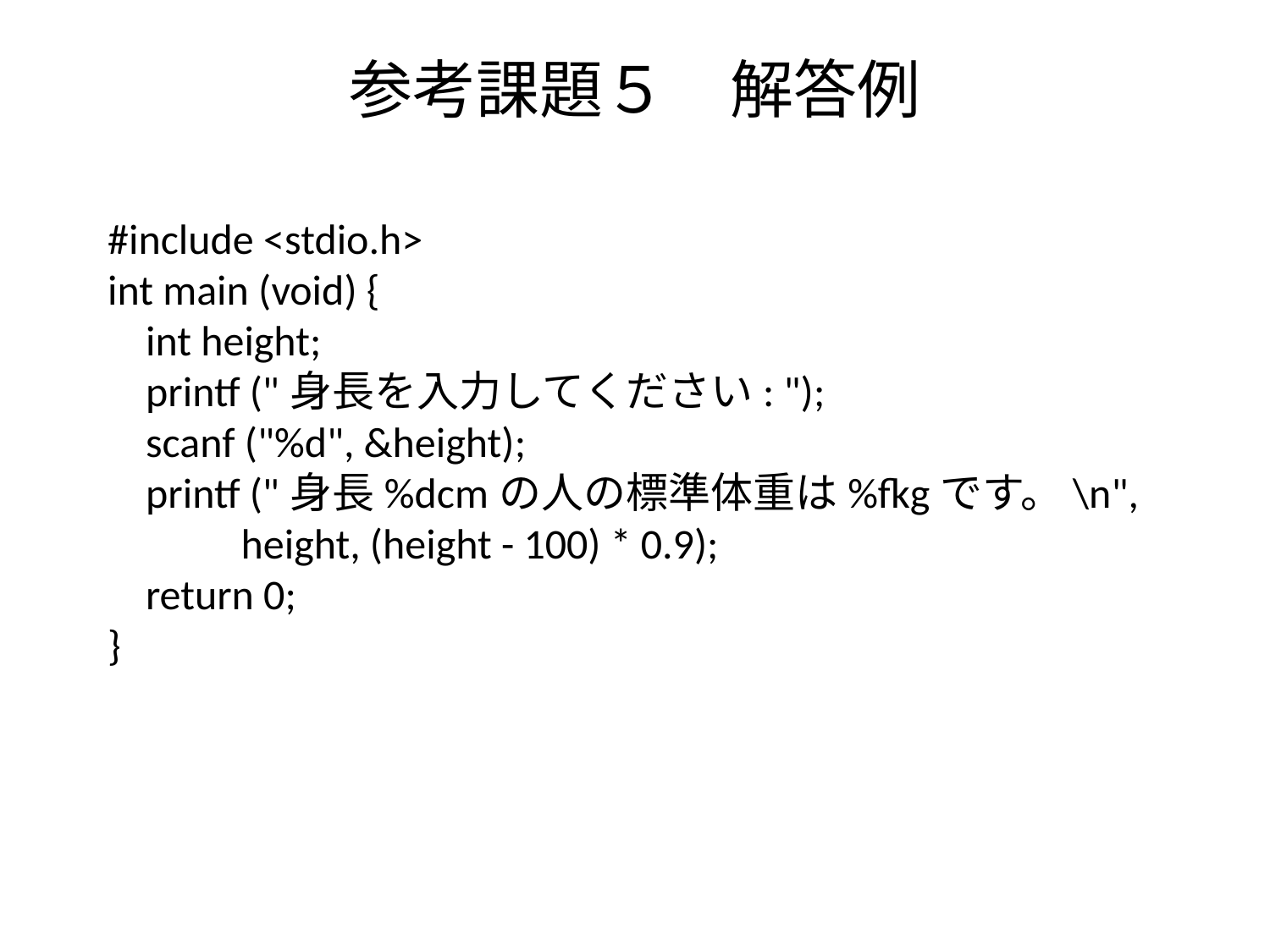

# 参考課題５　解答例
#include <stdio.h>
int main (void) {
    int height;
    printf ("身長を入力してください: ");
    scanf ("%d", &height);
    printf ("身長%dcmの人の標準体重は%fkgです。\n",
              height, (height - 100) * 0.9);
    return 0;
}